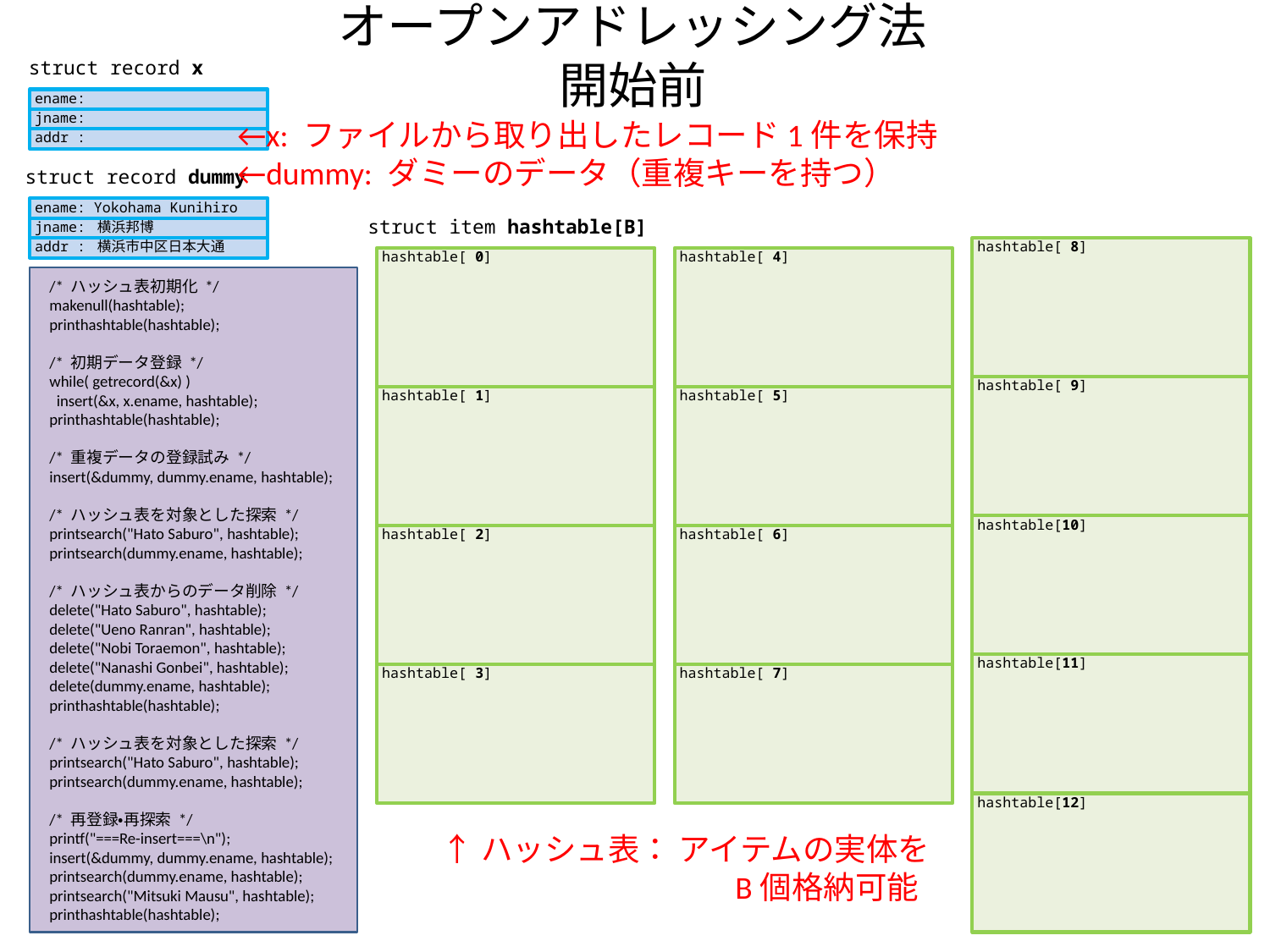

# オープンアドレッシング法 開始前
struct record x
ename:
jname:
addr :
←x: ファイルから取り出したレコード1件を保持
←dummy: ダミーのデータ（重複キーを持つ）
struct record dummy
ename: Yokohama Kunihiro
jname: 横浜邦博
addr : 横浜市中区日本大通
struct item hashtable[B]
hashtable[ 8]
hashtable[ 0]
hashtable[ 4]
  /* ハッシュ表初期化 */
  makenull(hashtable);
  printhashtable(hashtable);

  /* 初期データ登録 */
  while( getrecord(&x) )
    insert(&x, x.ename, hashtable);
  printhashtable(hashtable);

  /* 重複データの登録試み */
  insert(&dummy, dummy.ename, hashtable);

  /* ハッシュ表を対象とした探索 */
  printsearch("Hato Saburo", hashtable);
  printsearch(dummy.ename, hashtable);

  /* ハッシュ表からのデータ削除 */
  delete("Hato Saburo", hashtable);
  delete("Ueno Ranran", hashtable);
  delete("Nobi Toraemon", hashtable);
  delete("Nanashi Gonbei", hashtable);
  delete(dummy.ename, hashtable);
  printhashtable(hashtable);

  /* ハッシュ表を対象とした探索 */
  printsearch("Hato Saburo", hashtable);
  printsearch(dummy.ename, hashtable);

  /* 再登録・再探索 */
  printf("===Re-insert===\n");
  insert(&dummy, dummy.ename, hashtable);
  printsearch(dummy.ename, hashtable);
  printsearch("Mitsuki Mausu", hashtable);
  printhashtable(hashtable);
hashtable[ 9]
hashtable[ 1]
hashtable[ 5]

hashtable[10]
hashtable[ 2]

hashtable[ 6]

hashtable[11]
hashtable[ 3]

hashtable[ 7]

hashtable[12]
↑ハッシュ表： アイテムの実体を
　　　　　　　　　B個格納可能